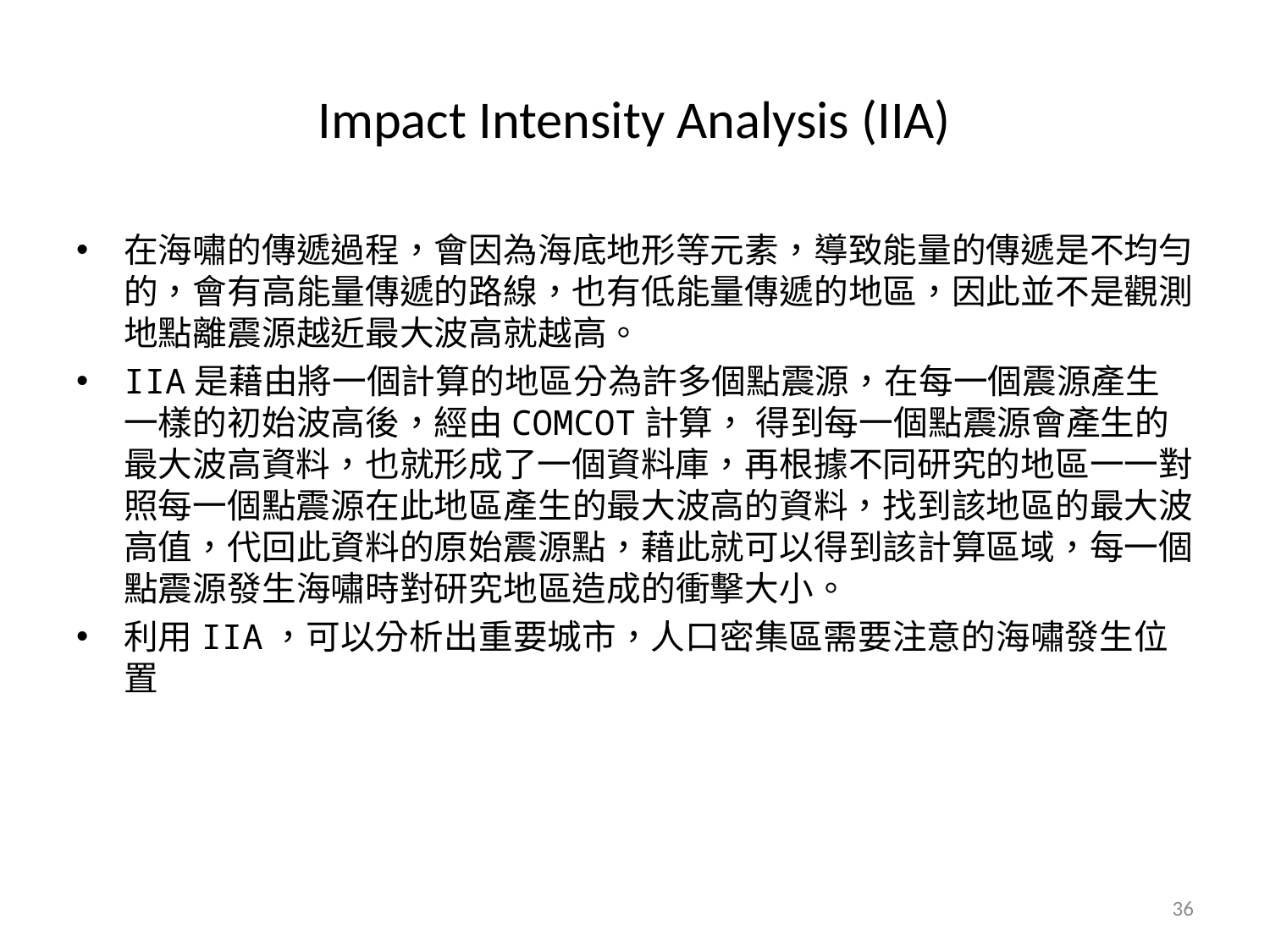

# Impact Intensity Analysis (IIA)
在海嘯的傳遞過程，會因為海底地形等元素，導致能量的傳遞是不均勻的，會有高能量傳遞的路線，也有低能量傳遞的地區，因此並不是觀測地點離震源越近最大波高就越高。
IIA是藉由將一個計算的地區分為許多個點震源，在每一個震源產生一樣的初始波高後，經由COMCOT計算， 得到每一個點震源會產生的最大波高資料，也就形成了一個資料庫，再根據不同研究的地區一一對照每一個點震源在此地區產生的最大波高的資料，找到該地區的最大波高值，代回此資料的原始震源點，藉此就可以得到該計算區域，每一個點震源發生海嘯時對研究地區造成的衝擊大小。
利用IIA，可以分析出重要城市，人口密集區需要注意的海嘯發生位置

36